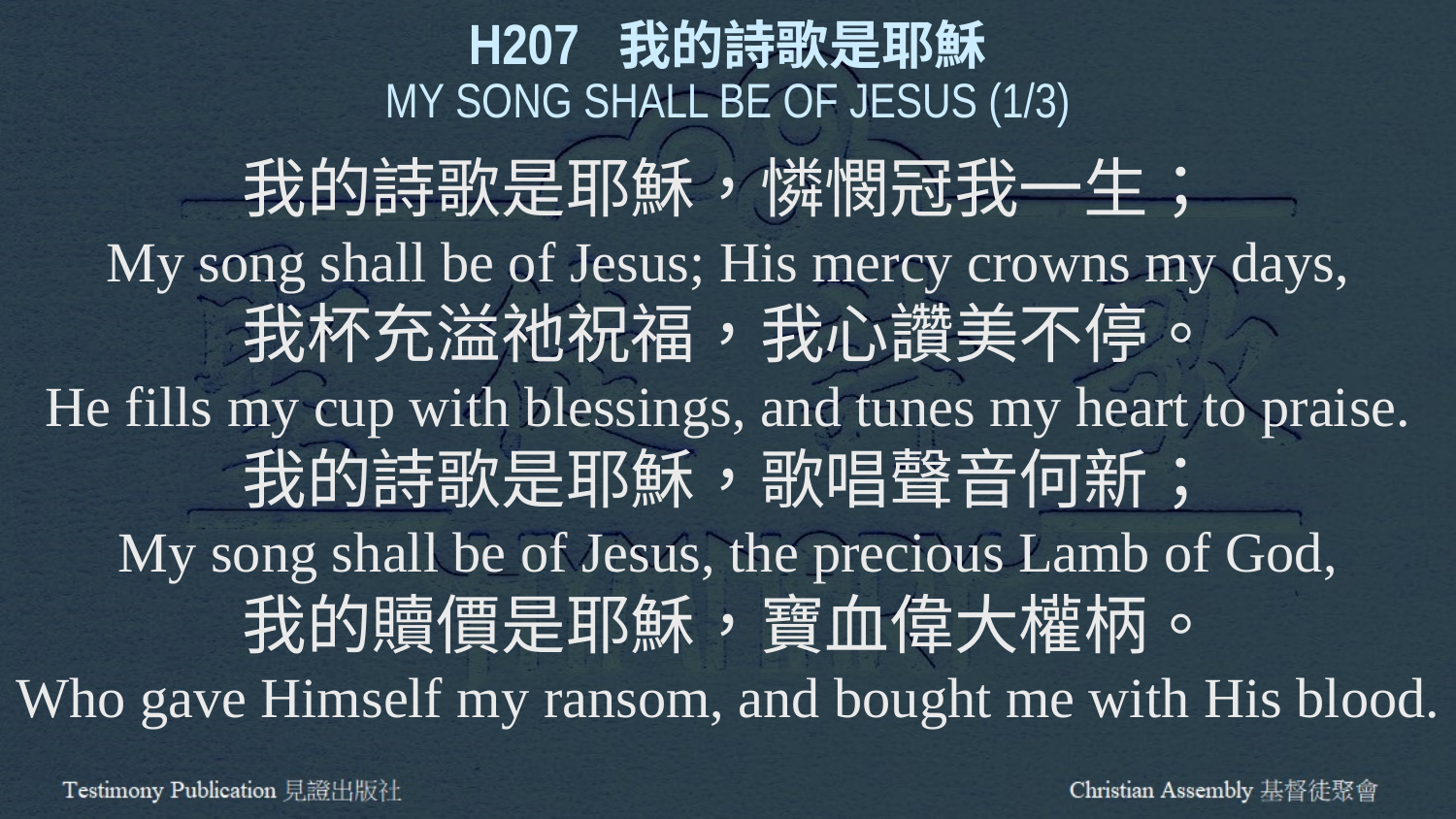

H207  我的詩歌是耶穌
MY SONG SHALL BE OF JESUS (1/3)
我的詩歌是耶穌，憐憫冠我一生；
My song shall be of Jesus; His mercy crowns my days,
我杯充溢祂祝福，我心讚美不停。
He fills my cup with blessings, and tunes my heart to praise.
我的詩歌是耶穌，歌唱聲音何新；
My song shall be of Jesus, the precious Lamb of God,
我的贖價是耶穌，寶血偉大權柄。
Who gave Himself my ransom, and bought me with His blood.